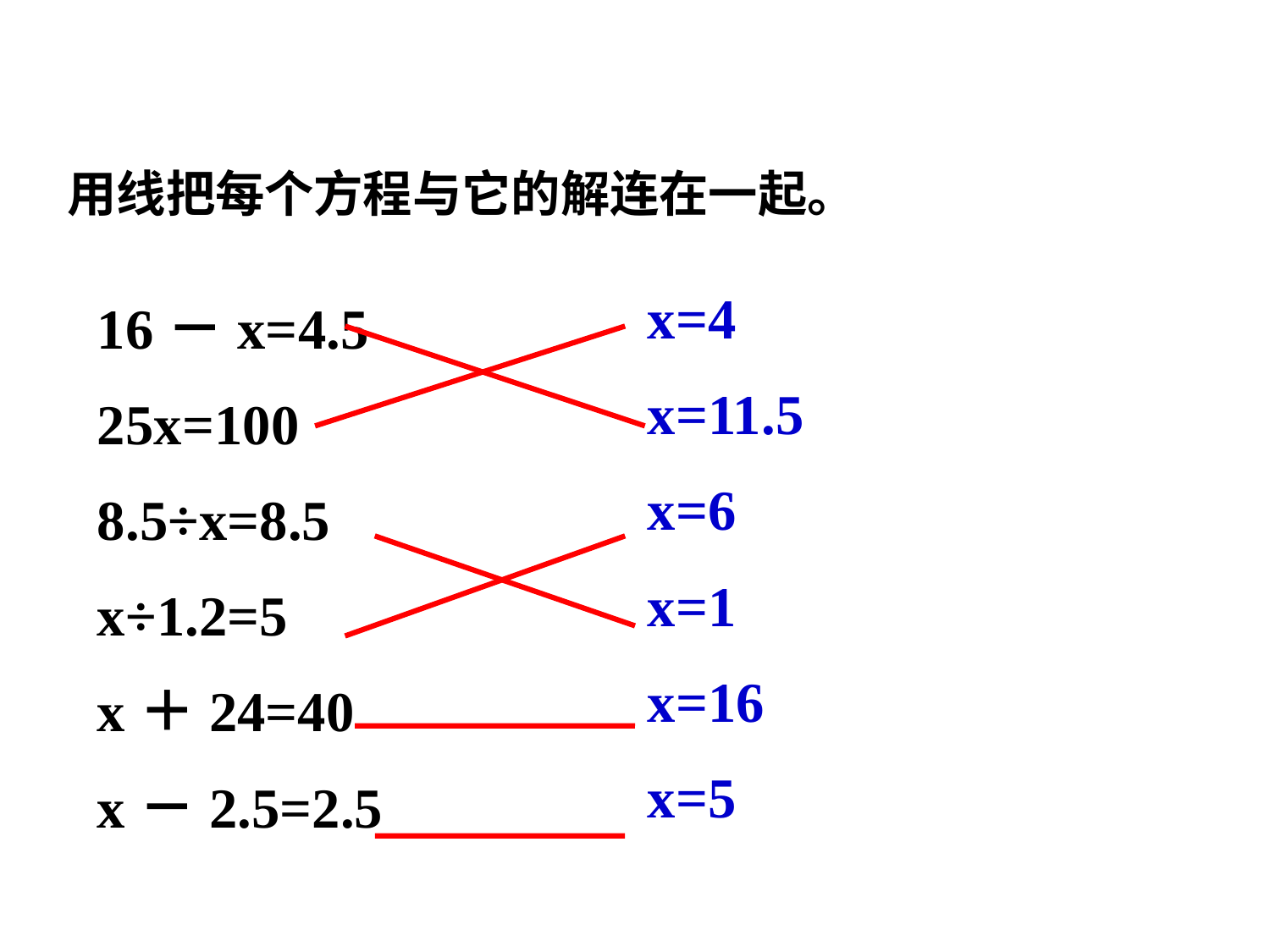

用线把每个方程与它的解连在一起。
x=4
x=11.5
x=6
x=1
x=16
x=5
16－x=4.5
25x=100
8.5÷x=8.5
x÷1.2=5
x＋24=40
x－2.5=2.5